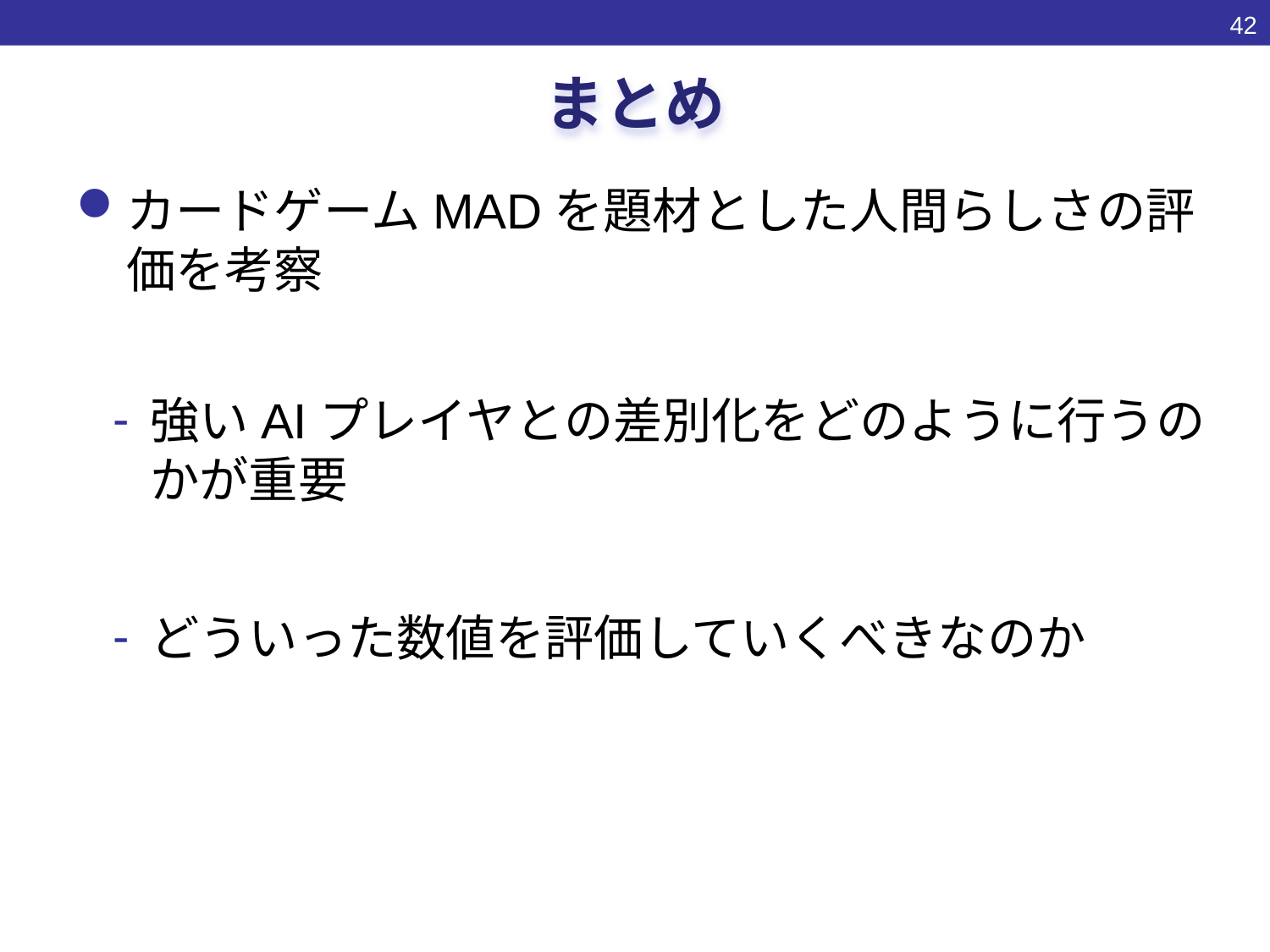

42
# まとめ
カードゲームMADを題材とした人間らしさの評価を考察

強いAIプレイヤとの差別化をどのように行うのかが重要

どういった数値を評価していくべきなのか